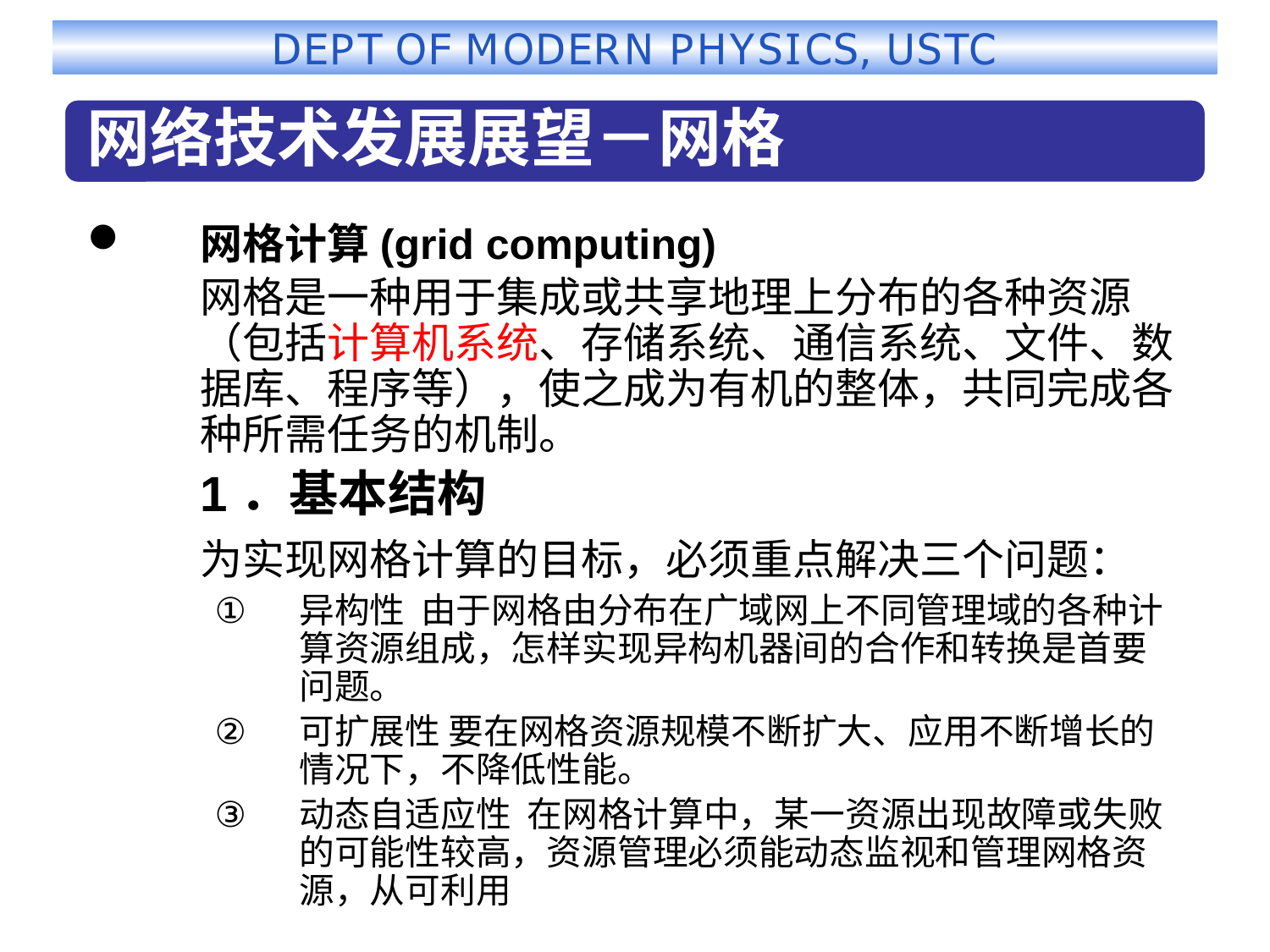

网络技术发展展望－网格
网格计算(grid computing)
	网格是一种用于集成或共享地理上分布的各种资源（包括计算机系统、存储系统、通信系统、文件、数据库、程序等），使之成为有机的整体，共同完成各种所需任务的机制。
	1．基本结构
	为实现网格计算的目标，必须重点解决三个问题：
异构性  由于网格由分布在广域网上不同管理域的各种计算资源组成，怎样实现异构机器间的合作和转换是首要问题。
可扩展性 要在网格资源规模不断扩大、应用不断增长的情况下，不降低性能。
动态自适应性  在网格计算中，某一资源出现故障或失败的可能性较高，资源管理必须能动态监视和管理网格资源，从可利用